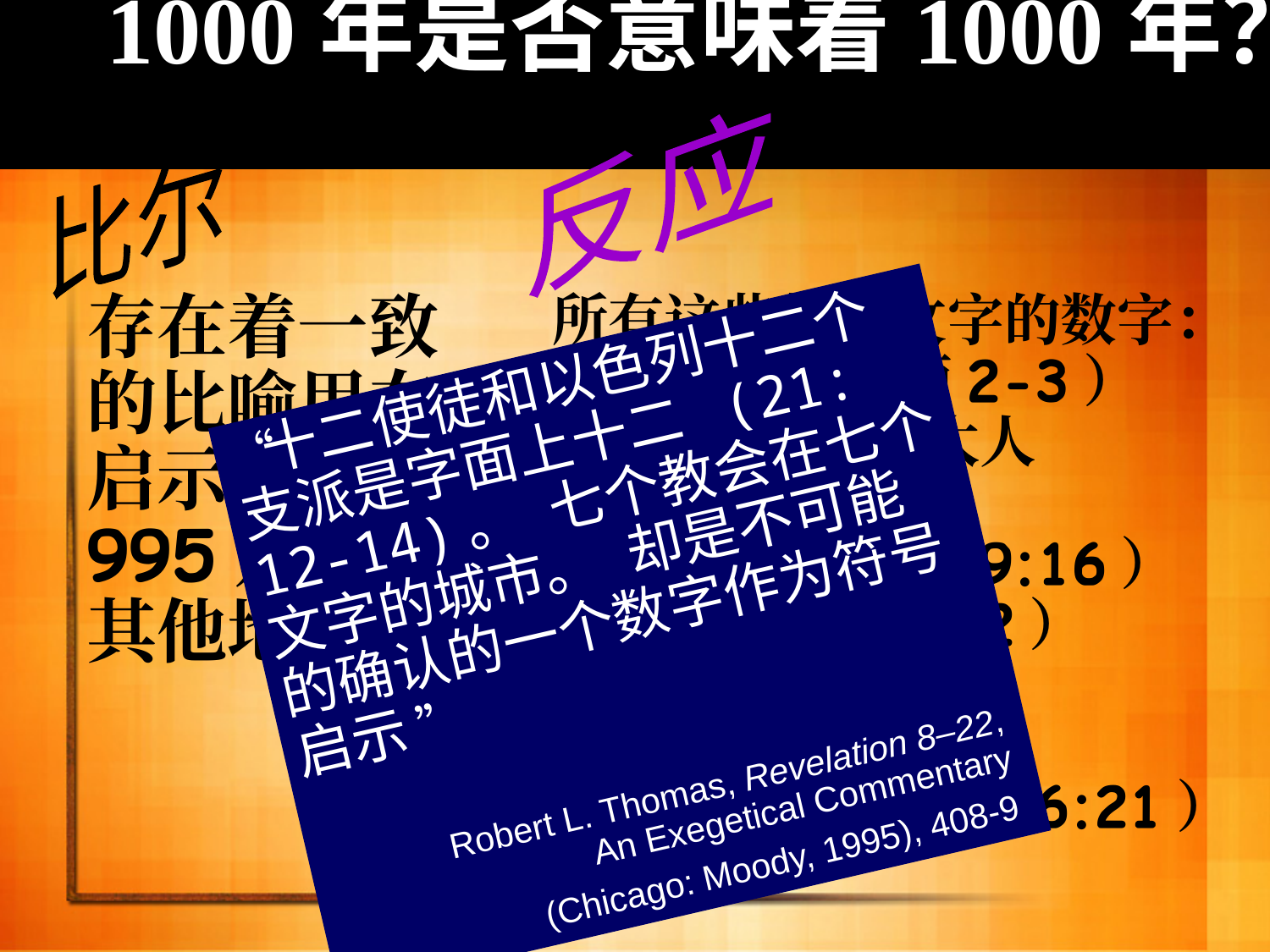

# 1000年是否意味着1000年？
反应
比尔
存在着一致的比喻用在启示录（第995）数字其他地方。
所有这些都是文字的数字：
•7教会（牧师2-3）
•144,000犹太人（7:1）
•200万士兵（9:16）
•42个月（11:2）
•一千二百六十天（11:3）
•75英镑冰雹（16:21）
“十二使徒和以色列十二个支派是字面上十二 (21: 12-14)。 七个教会在七个文字的城市。 却是不可能的确认的一个数字作为符号启示 ”

Robert L. Thomas, Revelation 8–22,
An Exegetical Commentary
(Chicago: Moody, 1995), 408-9